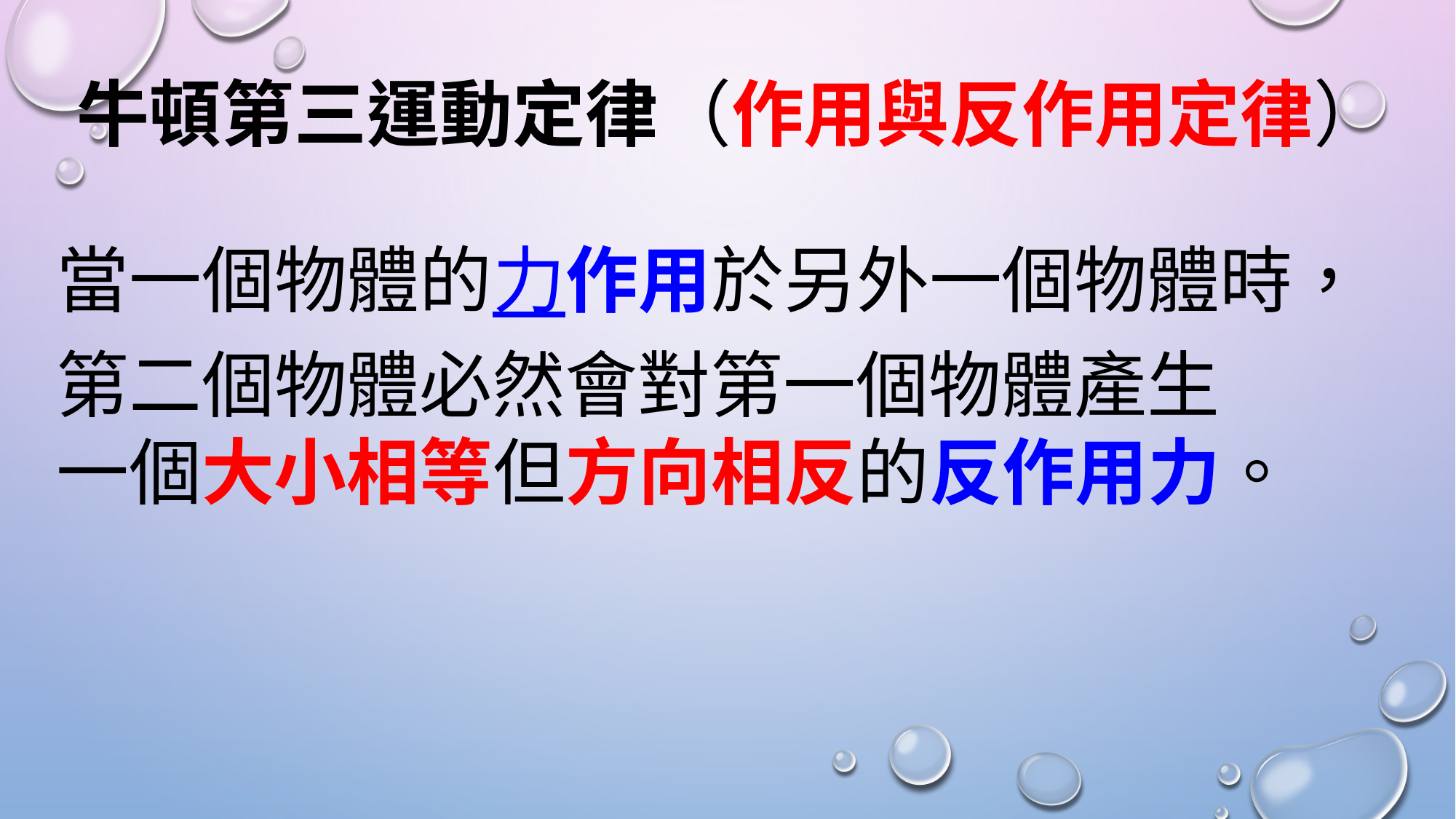

牛頓第三運動定律（作用與反作用定律）
當一個物體的力作用於另外一個物體時，第二個物體必然會對第一個物體產生
一個大小相等但方向相反的反作用力。